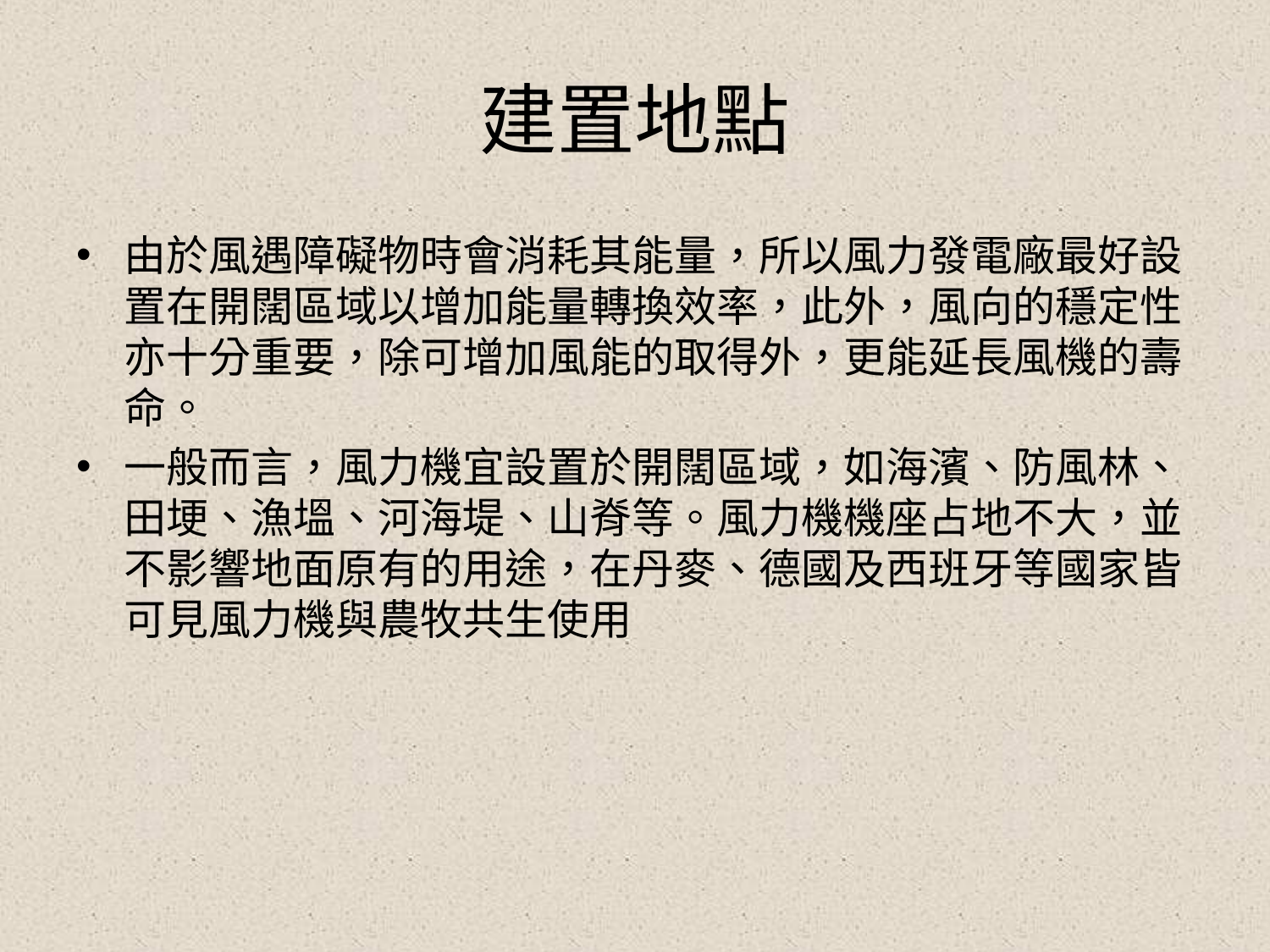

# 建置地點
由於風遇障礙物時會消耗其能量，所以風力發電廠最好設置在開闊區域以增加能量轉換效率，此外，風向的穩定性亦十分重要，除可增加風能的取得外，更能延長風機的壽命。
一般而言，風力機宜設置於開闊區域，如海濱、防風林、田埂、漁塭、河海堤、山脊等。風力機機座占地不大，並不影響地面原有的用途，在丹麥、德國及西班牙等國家皆可見風力機與農牧共生使用